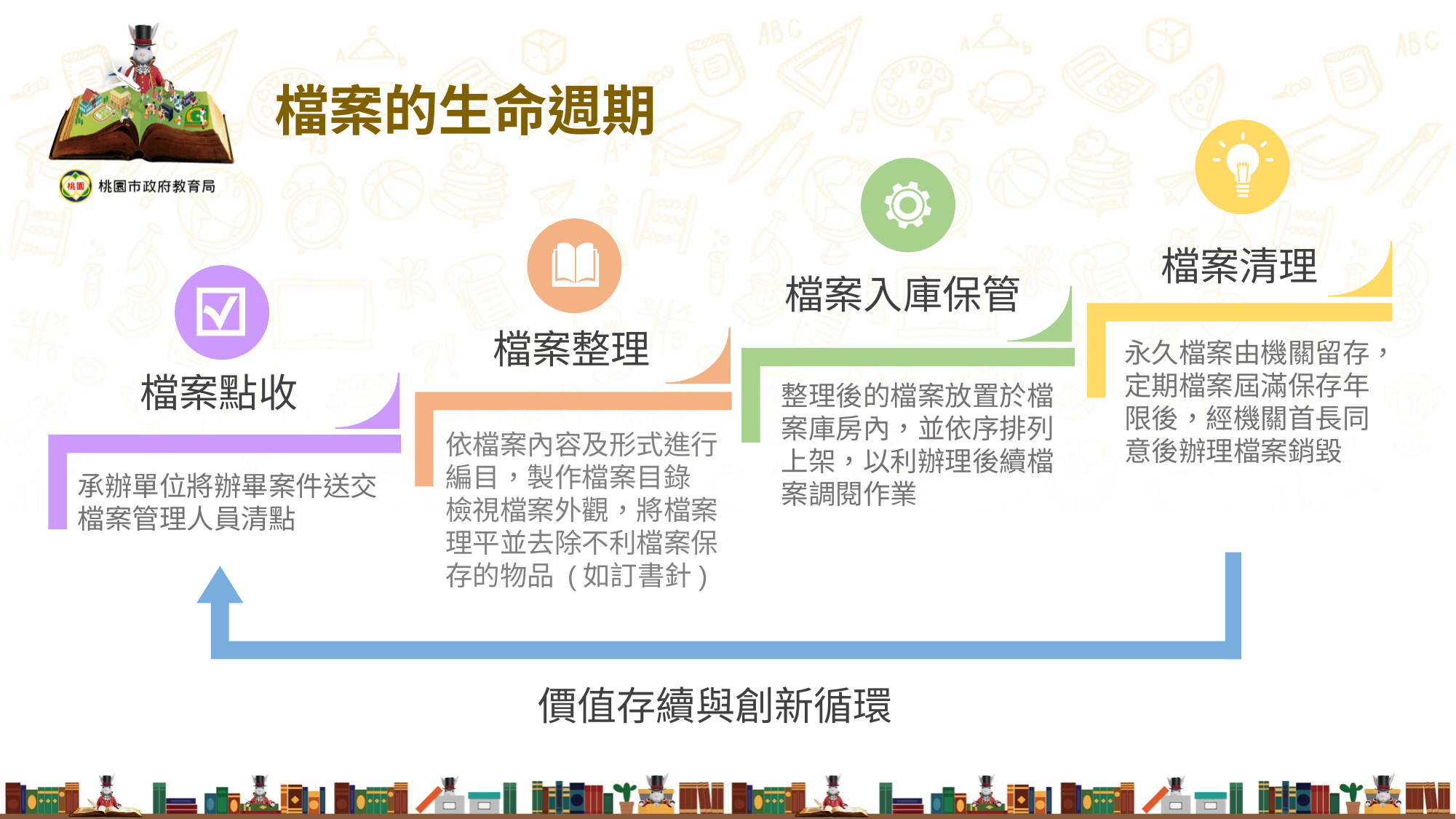

檔案的生命週期

檔案清理

檔案入庫保管

檔案整理
檔案點收

永久檔案由機關留存，定期檔案屆滿保存年限後，經機關首長同意後辦理檔案銷毀
整理後的檔案放置於檔案庫房內，並依序排列上架，以利辦理後續檔案調閱作業
依檔案內容及形式進行編目，製作檔案目錄
檢視檔案外觀，將檔案理平並去除不利檔案保存的物品 (如訂書針)
承辦單位將辦畢案件送交檔案管理人員清點

價值存續與創新循環